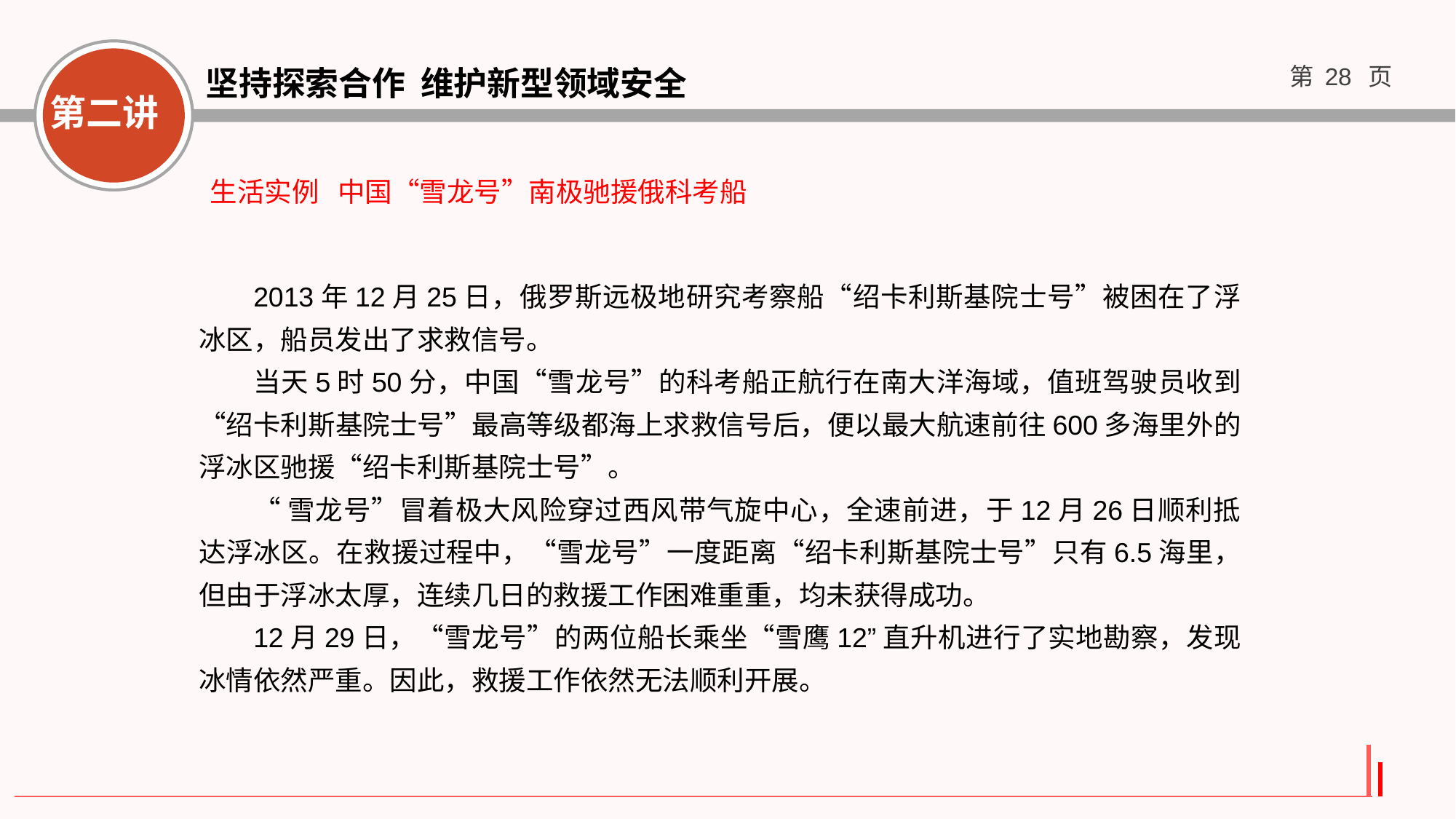

生活实例   中国“雪龙号”南极驰援俄科考船
2013年12月25日，俄罗斯远极地研究考察船“绍卡利斯基院士号”被困在了浮冰区，船员发出了求救信号。
当天5时50分，中国“雪龙号”的科考船正航行在南大洋海域，值班驾驶员收到“绍卡利斯基院士号”最高等级都海上求救信号后，便以最大航速前往600多海里外的浮冰区驰援“绍卡利斯基院士号”。
“雪龙号”冒着极大风险穿过西风带气旋中心，全速前进，于12月26日顺利抵达浮冰区。在救援过程中，“雪龙号”一度距离“绍卡利斯基院士号”只有6.5海里，但由于浮冰太厚，连续几日的救援工作困难重重，均未获得成功。
12月29日，“雪龙号”的两位船长乘坐“雪鹰12”直升机进行了实地勘察，发现冰情依然严重。因此，救援工作依然无法顺利开展。